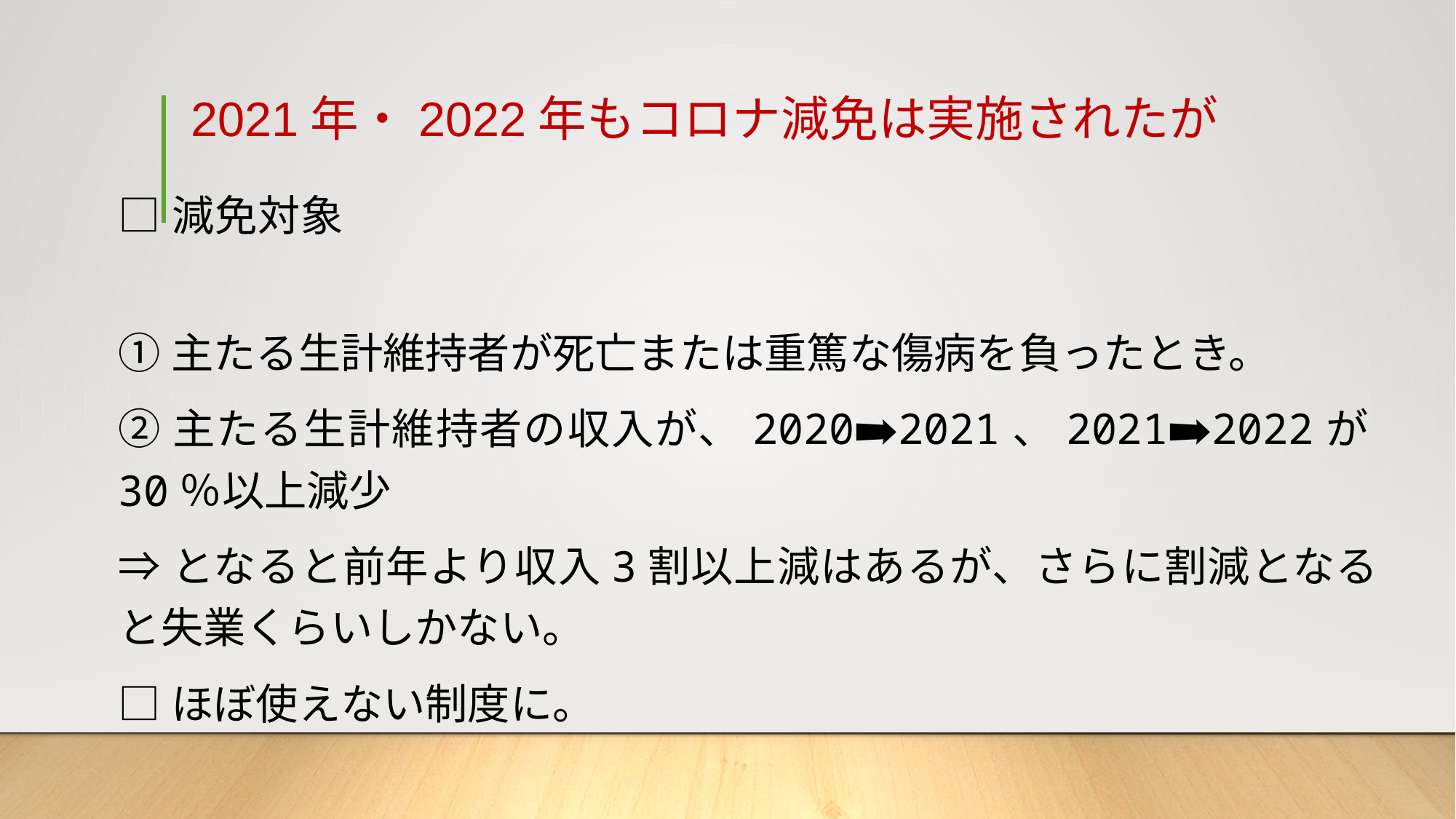

# 2021年・2022年もコロナ減免は実施されたが
□減免対象
①主たる生計維持者が死亡または重篤な傷病を負ったとき。
②主たる生計維持者の収入が、2020➡2021、2021➡2022が30％以上減少
⇒となると前年より収入3割以上減はあるが、さらに割減となると失業くらいしかない。
□ほぼ使えない制度に。